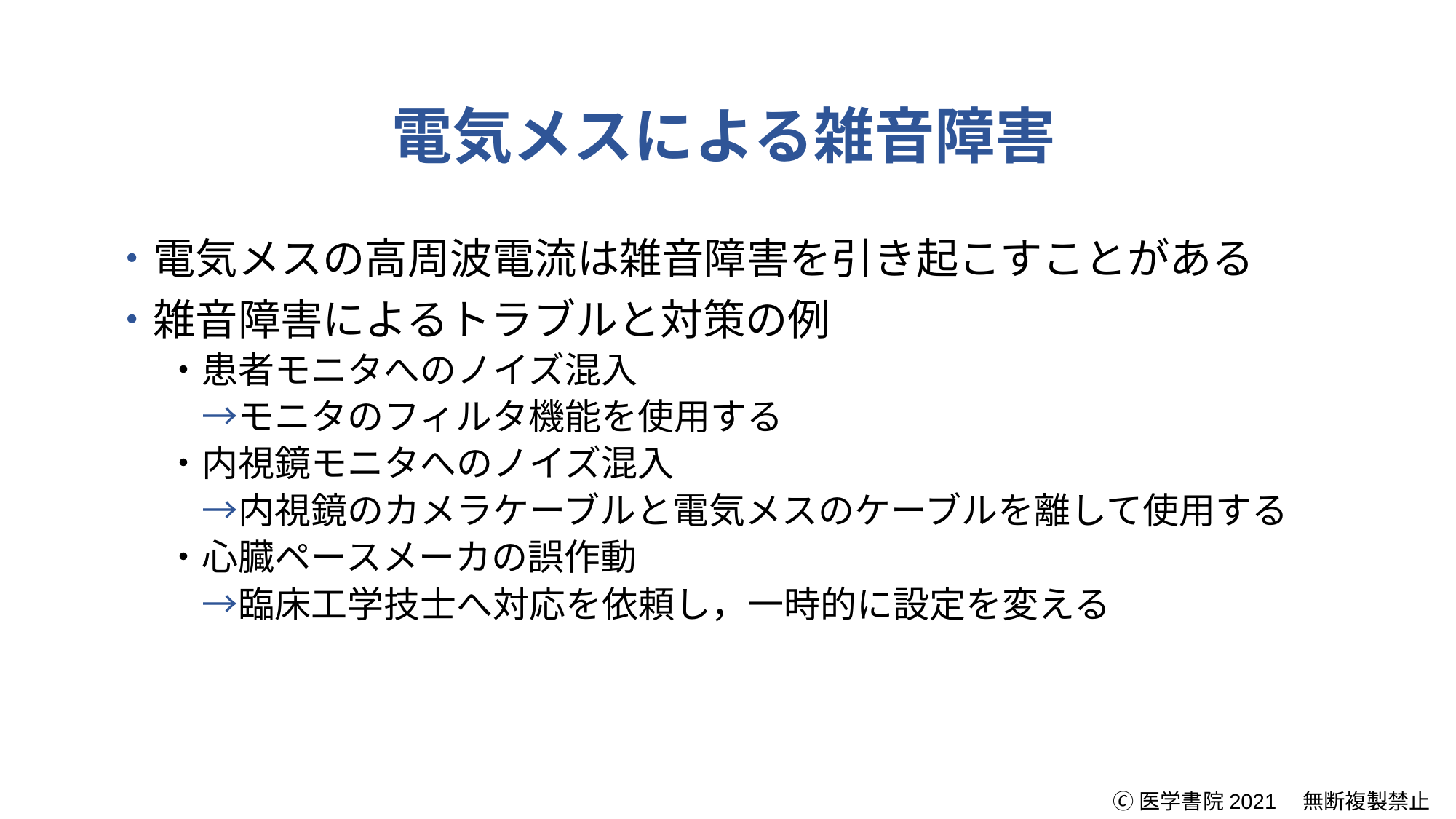

# 電気メスによる雑音障害
・電気メスの高周波電流は雑音障害を引き起こすことがある
・雑音障害によるトラブルと対策の例
・患者モニタへのノイズ混入
　→モニタのフィルタ機能を使用する
・内視鏡モニタへのノイズ混入
　→内視鏡のカメラケーブルと電気メスのケーブルを離して使用する
・心臓ペースメーカの誤作動
　→臨床工学技士へ対応を依頼し，一時的に設定を変える
🄫医学書院2021　無断複製禁止